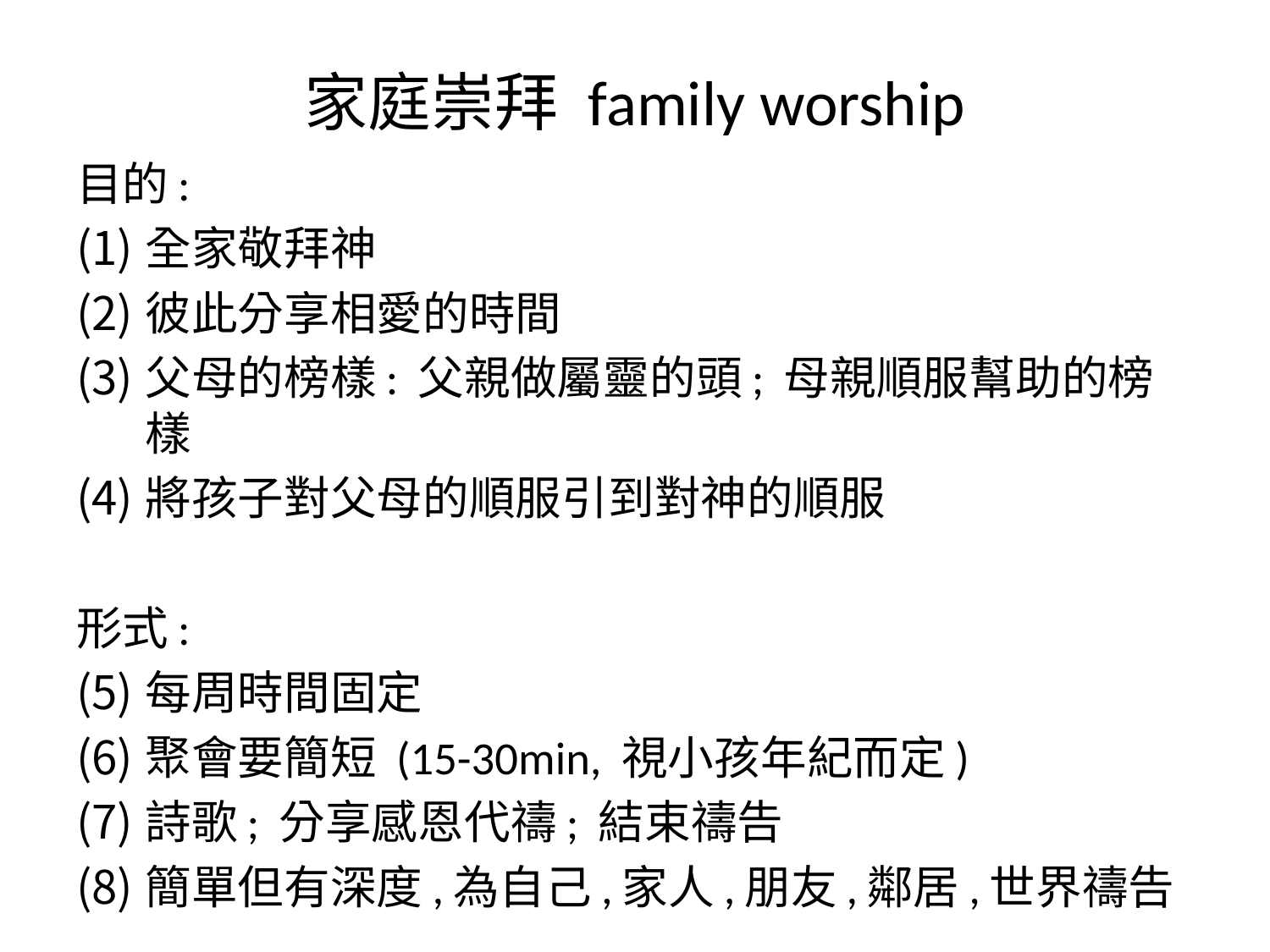

# 家庭崇拜 family worship
目的:
全家敬拜神
彼此分享相愛的時間
父母的榜樣: 父親做屬靈的頭; 母親順服幫助的榜樣
將孩子對父母的順服引到對神的順服

形式:
每周時間固定
聚會要簡短 (15-30min, 視小孩年紀而定)
詩歌; 分享感恩代禱; 結束禱告
簡單但有深度,為自己,家人,朋友,鄰居,世界禱告